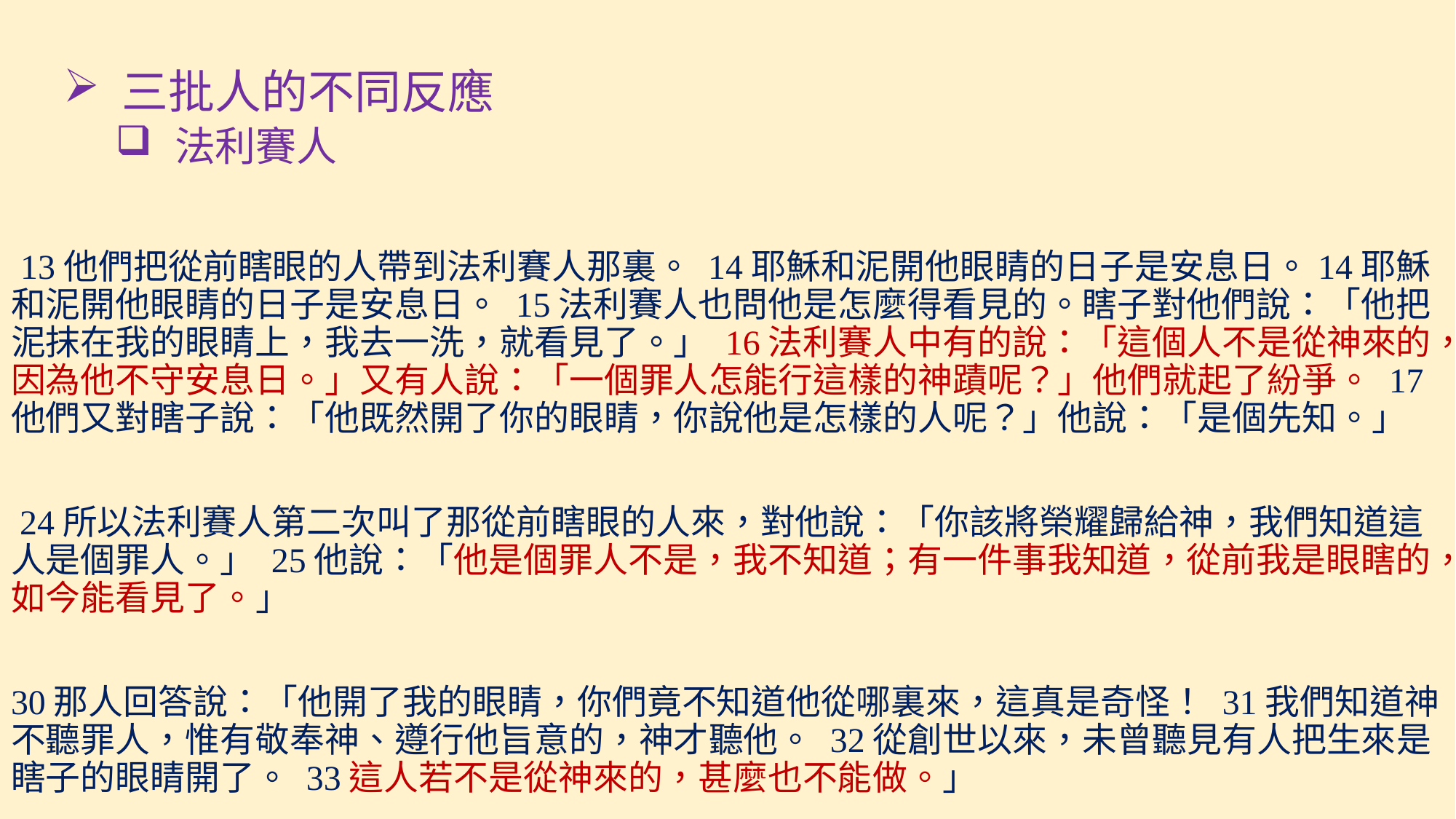

三批人的不同反應
法利賽人

 13他們把從前瞎眼的人帶到法利賽人那裏。 14耶穌和泥開他眼睛的日子是安息日。14耶穌和泥開他眼睛的日子是安息日。 15法利賽人也問他是怎麼得看見的。瞎子對他們說：「他把泥抹在我的眼睛上，我去一洗，就看見了。」 16法利賽人中有的說：「這個人不是從神來的，因為他不守安息日。」又有人說：「一個罪人怎能行這樣的神蹟呢？」他們就起了紛爭。 17他們又對瞎子說：「他既然開了你的眼睛，你說他是怎樣的人呢？」他說：「是個先知。」

 24所以法利賽人第二次叫了那從前瞎眼的人來，對他說：「你該將榮耀歸給神，我們知道這人是個罪人。」 25他說：「他是個罪人不是，我不知道；有一件事我知道，從前我是眼瞎的，如今能看見了。」

30那人回答說：「他開了我的眼睛，你們竟不知道他從哪裏來，這真是奇怪！ 31我們知道神不聽罪人，惟有敬奉神、遵行他旨意的，神才聽他。 32從創世以來，未曾聽見有人把生來是瞎子的眼睛開了。 33這人若不是從神來的，甚麼也不能做。」